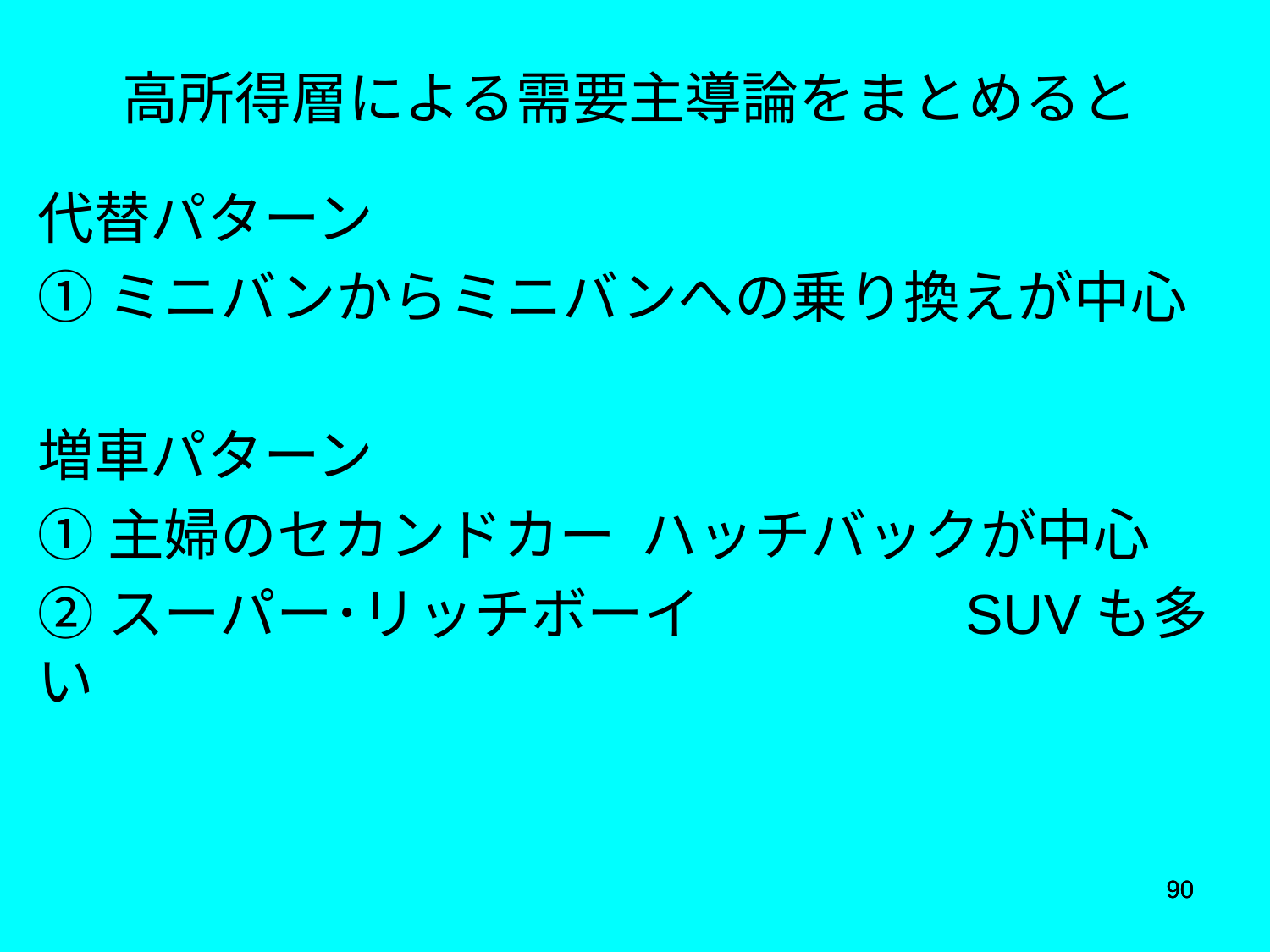

高所得層による需要主導論をまとめると
代替パターン
①ミニバンからミニバンへの乗り換えが中心

増車パターン
①主婦のセカンドカー  ハッチバックが中心
②スーパー･リッチボーイ		  SUVも多い
90
90
90